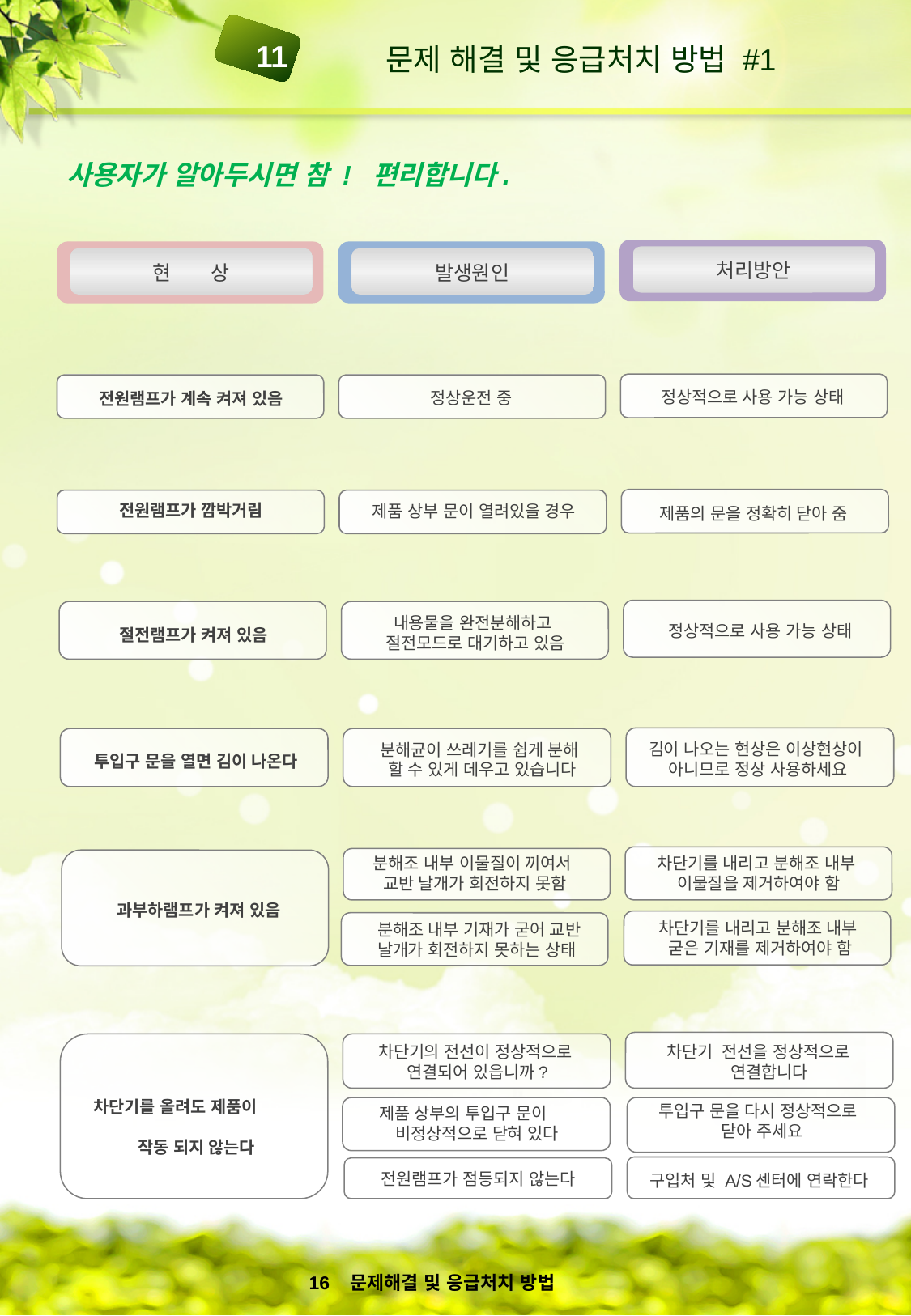

# 문제 해결 및 응급처치 방법 #1

11
사용자가 알아두시면 참 !  편리합니다.

처리방안
현       상
발생원인

정상운전 중
전원램프가 계속 켜져 있음
정상적으로 사용 가능 상태

전원램프가 깜박거림
제품 상부 문이 열려있을 경우
제품의 문을 정확히 닫아 줌

내용물을 완전분해하고
절전모드로 대기하고 있음
절전램프가 켜져 있음
정상적으로 사용 가능 상태

분해균이 쓰레기를 쉽게 분해
할 수 있게 데우고 있습니다
투입구 문을 열면 김이 나온다
김이 나오는 현상은 이상현상이
아니므로 정상 사용하세요

분해조 내부 이물질이 끼여서
교반 날개가 회전하지 못함
차단기를 내리고 분해조 내부
이물질을 제거하여야 함
과부하램프가 켜져 있음

차단기를 내리고 분해조 내부
굳은 기재를 제거하여야 함
분해조 내부 기재가 굳어 교반 날개가 회전하지 못하는 상태

차단기  전선을 정상적으로
    연결합니다
차단기의 전선이 정상적으로
연결되어 있읍니까?
차단기를 올려도 제품이
작동 되지 않는다
투입구 문을 다시 정상적으로
 닫아 주세요
제품 상부의 투입구 문이
비정상적으로 닫혀 있다

전원램프가 점등되지 않는다
구입처 및 A/S센터에 연락한다

 16   문제해결 및 응급처치 방법